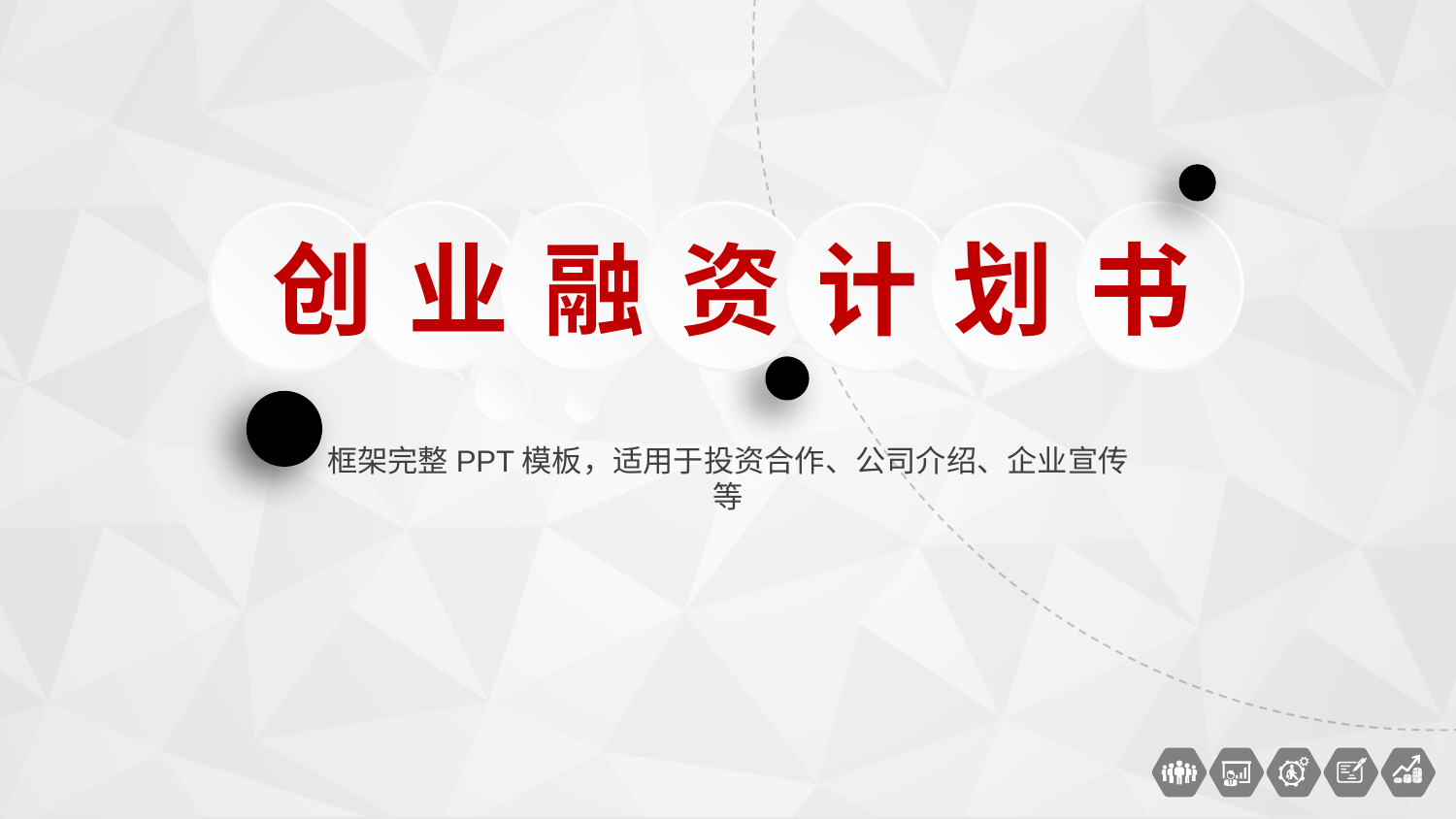

创 业 融 资 计 划 书

框架完整PPT模板，适用于投资合作、公司介绍、企业宣传等